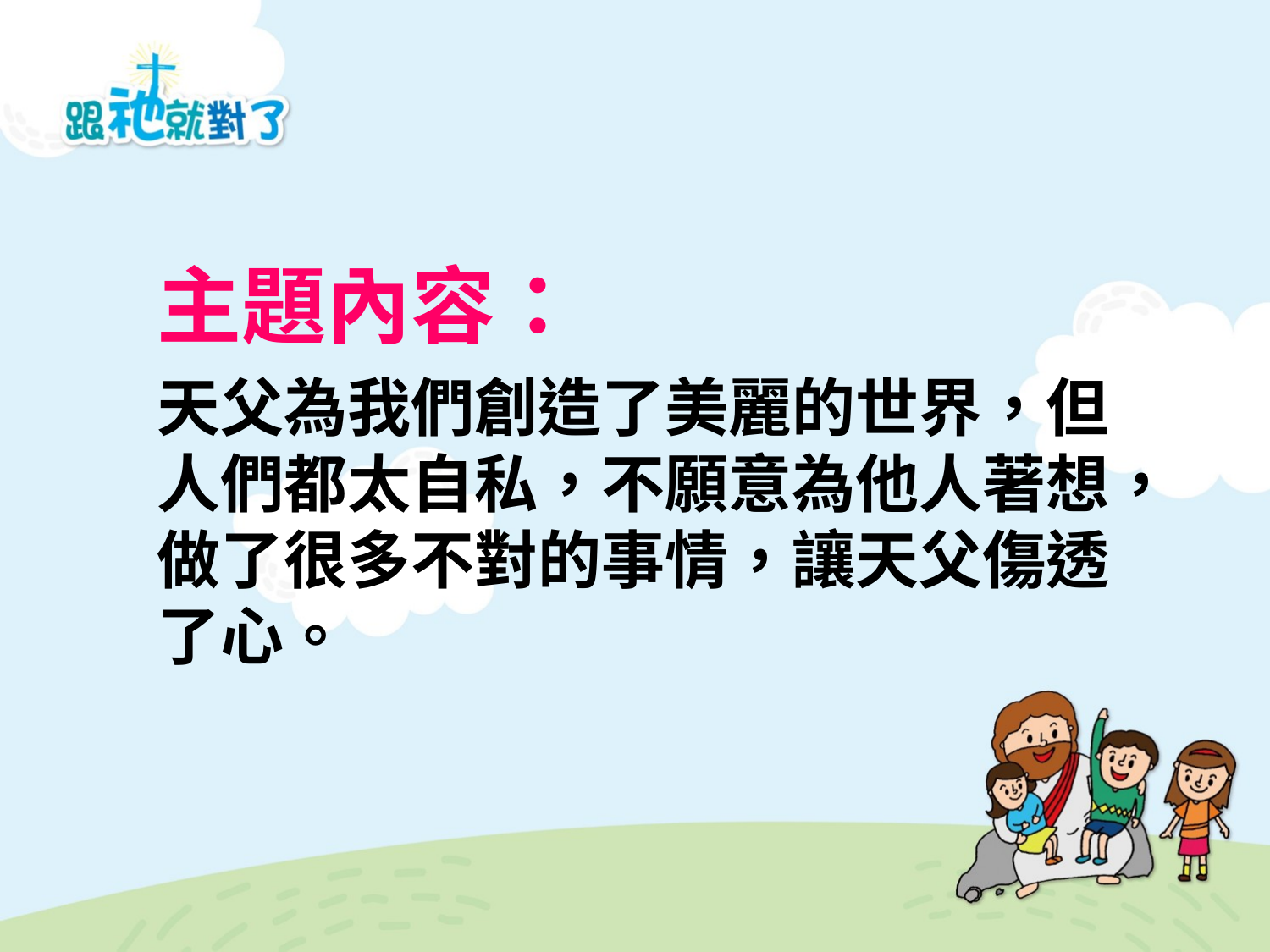

主題內容：
天父為我們創造了美麗的世界，但人們都太自私，不願意為他人著想，做了很多不對的事情，讓天父傷透了心。